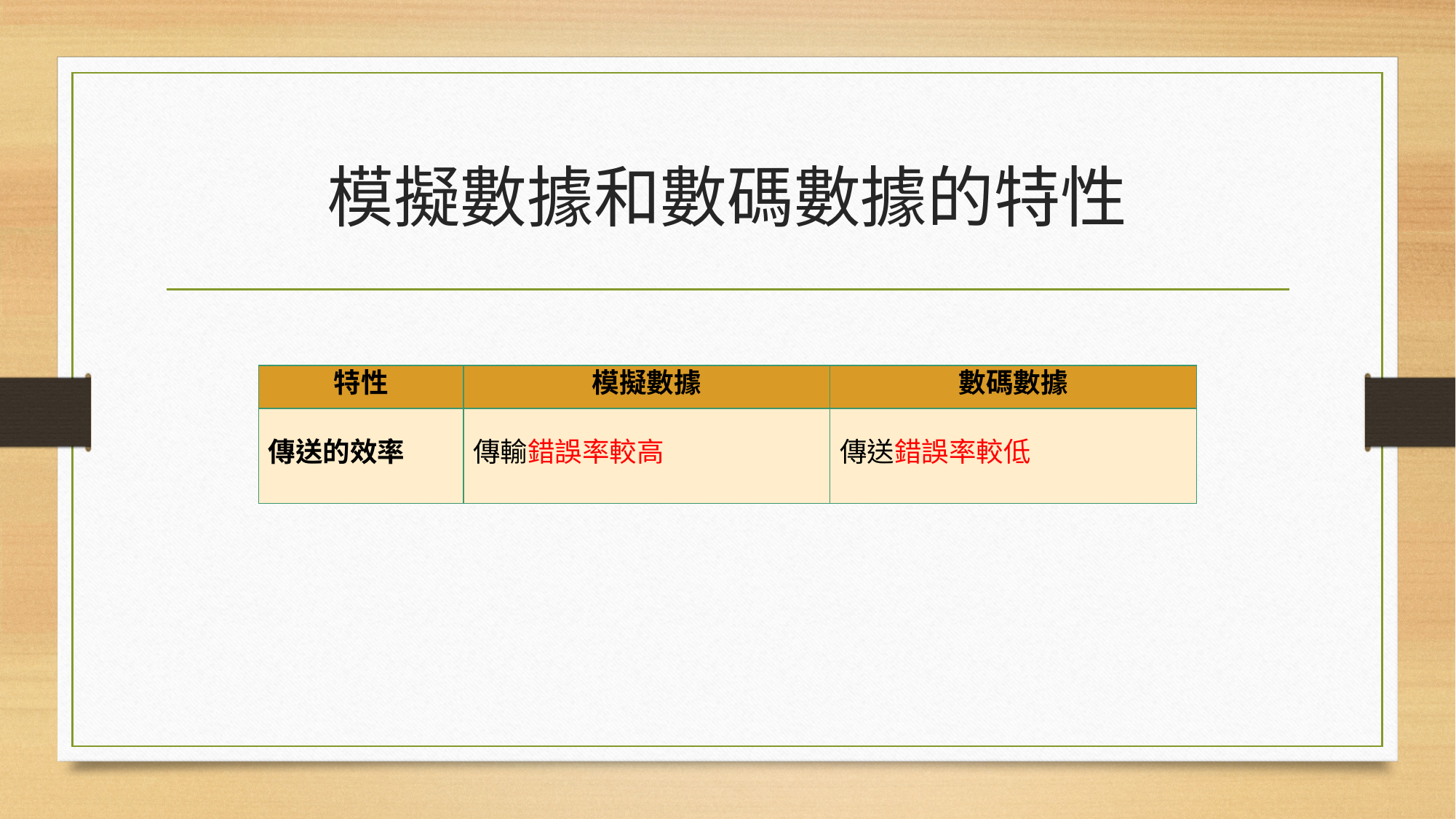

# 模擬數據和數碼數據的特性
| 特性 | 模擬數據 | 數碼數據 |
| --- | --- | --- |
| 傳送的效率 | 傳輸錯誤率較高 | 傳送錯誤率較低 |